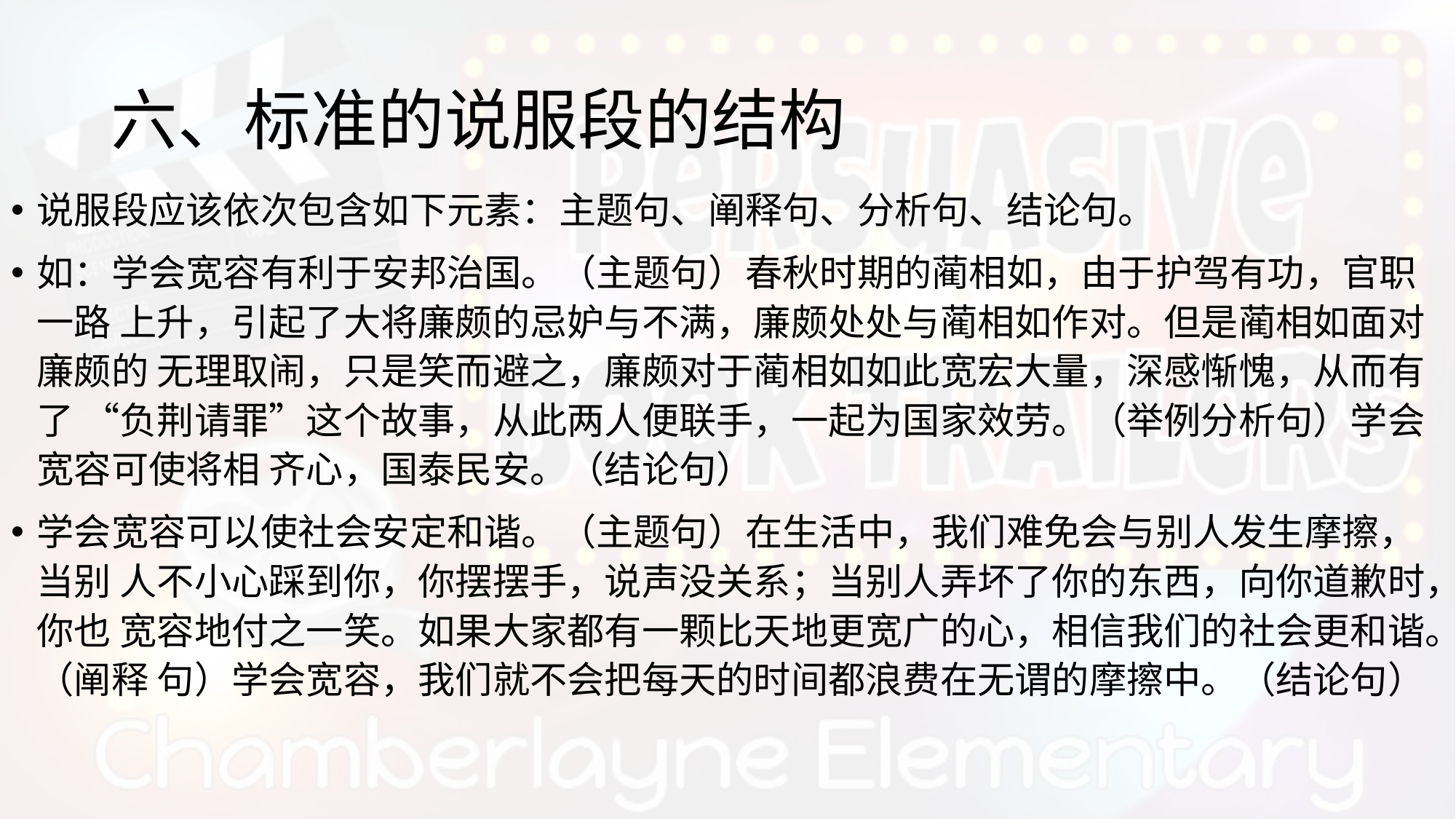

# 六、标准的说服段的结构
说服段应该依次包含如下元素：主题句、阐释句、分析句、结论句。
如：学会宽容有利于安邦治国。（主题句）春秋时期的蔺相如，由于护驾有功，官职一路 上升，引起了大将廉颇的忌妒与不满，廉颇处处与蔺相如作对。但是蔺相如面对廉颇的 无理取闹，只是笑而避之，廉颇对于蔺相如如此宽宏大量，深感惭愧，从而有了 “负荆请罪”这个故事，从此两人便联手，一起为国家效劳。（举例分析句）学会宽容可使将相 齐心，国泰民安。（结论句）
学会宽容可以使社会安定和谐。（主题句）在生活中，我们难免会与别人发生摩擦，当别 人不小心踩到你，你摆摆手，说声没关系；当别人弄坏了你的东西，向你道歉时，你也 宽容地付之一笑。如果大家都有一颗比天地更宽广的心，相信我们的社会更和谐。（阐释 句）学会宽容，我们就不会把每天的时间都浪费在无谓的摩擦中。（结论句）